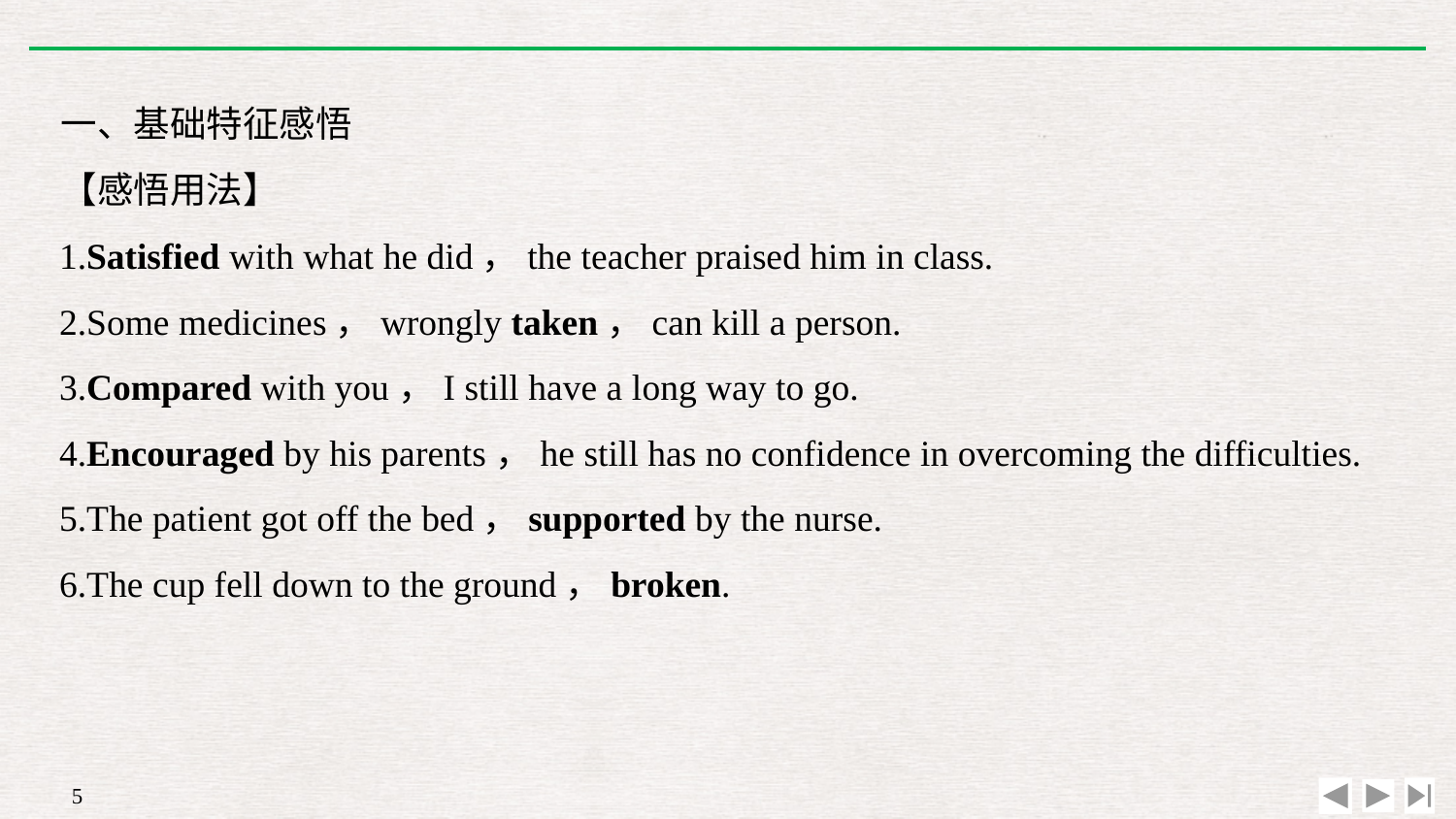

一、基础特征感悟
【感悟用法】
1.Satisfied with what he did，the teacher praised him in class.
2.Some medicines，wrongly taken，can kill a person.
3.Compared with you，I still have a long way to go.
4.Encouraged by his parents，he still has no confidence in overcoming the difficulties.
5.The patient got off the bed，supported by the nurse.
6.The cup fell down to the ground，broken.